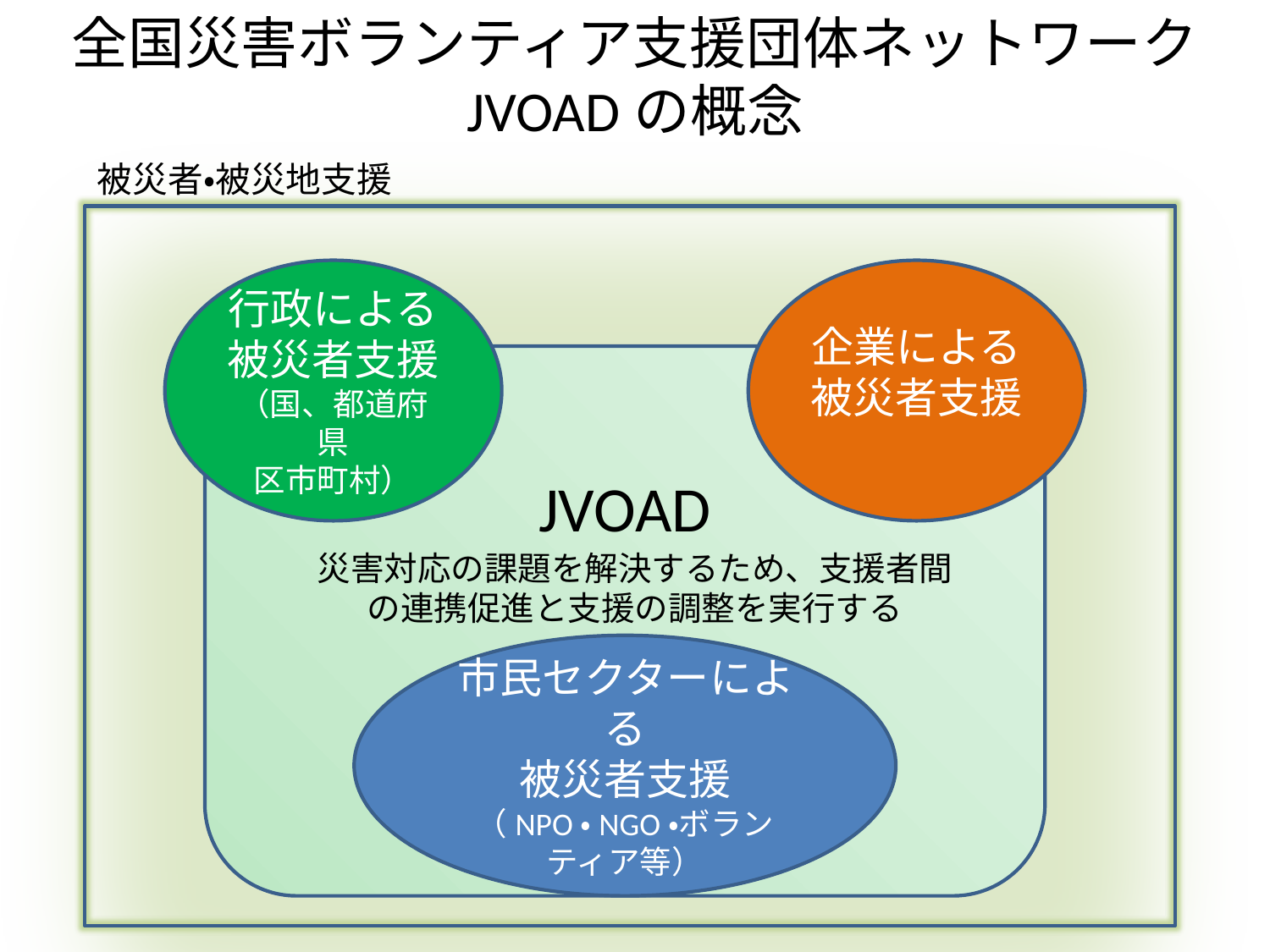

# 全国災害ボランティア支援団体ネットワーク JVOADの概念
被災者・被災地支援

行政による
被災者支援
（国、都道府県
区市町村）
企業による
被災者支援

JVOAD

災害対応の課題を解決するため、支援者間の連携促進と支援の調整を実行する
市民セクターによる
被災者支援
（NPO・NGO・ボランティア等）